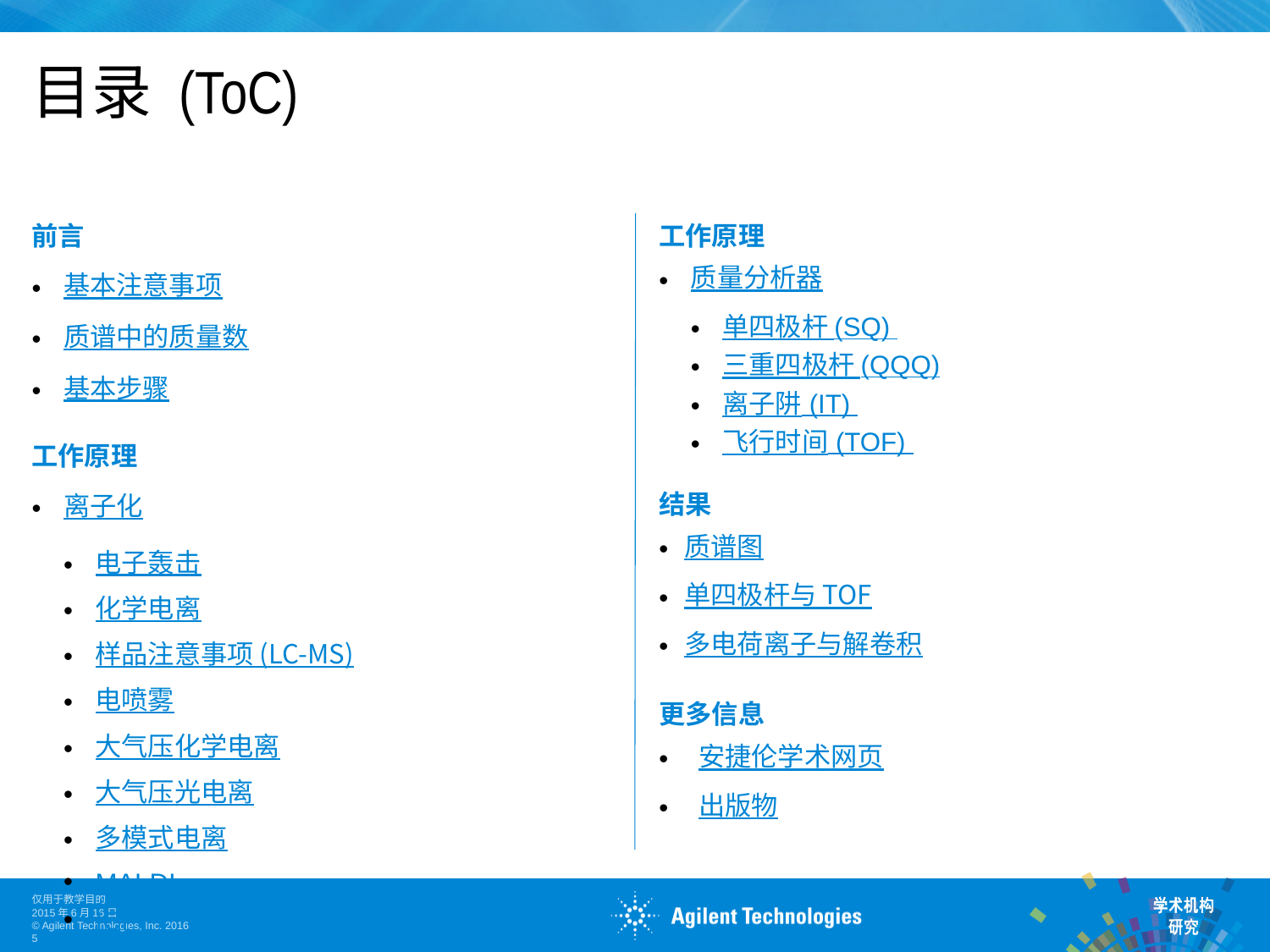

# 目录 (ToC)
前言
基本注意事项
质谱中的质量数
基本步骤
工作原理
离子化
电子轰击
化学电离
样品注意事项 (LC-MS)
电喷雾
大气压化学电离
大气压光电离
多模式电离
MALDI
ICP

工作原理
质量分析器
单四极杆 (SQ)
三重四极杆 (QQQ)
离子阱 (IT)
飞行时间 (TOF)
结果
质谱图
单四极杆与 TOF
多电荷离子与解卷积
更多信息
安捷伦学术网页
出版物